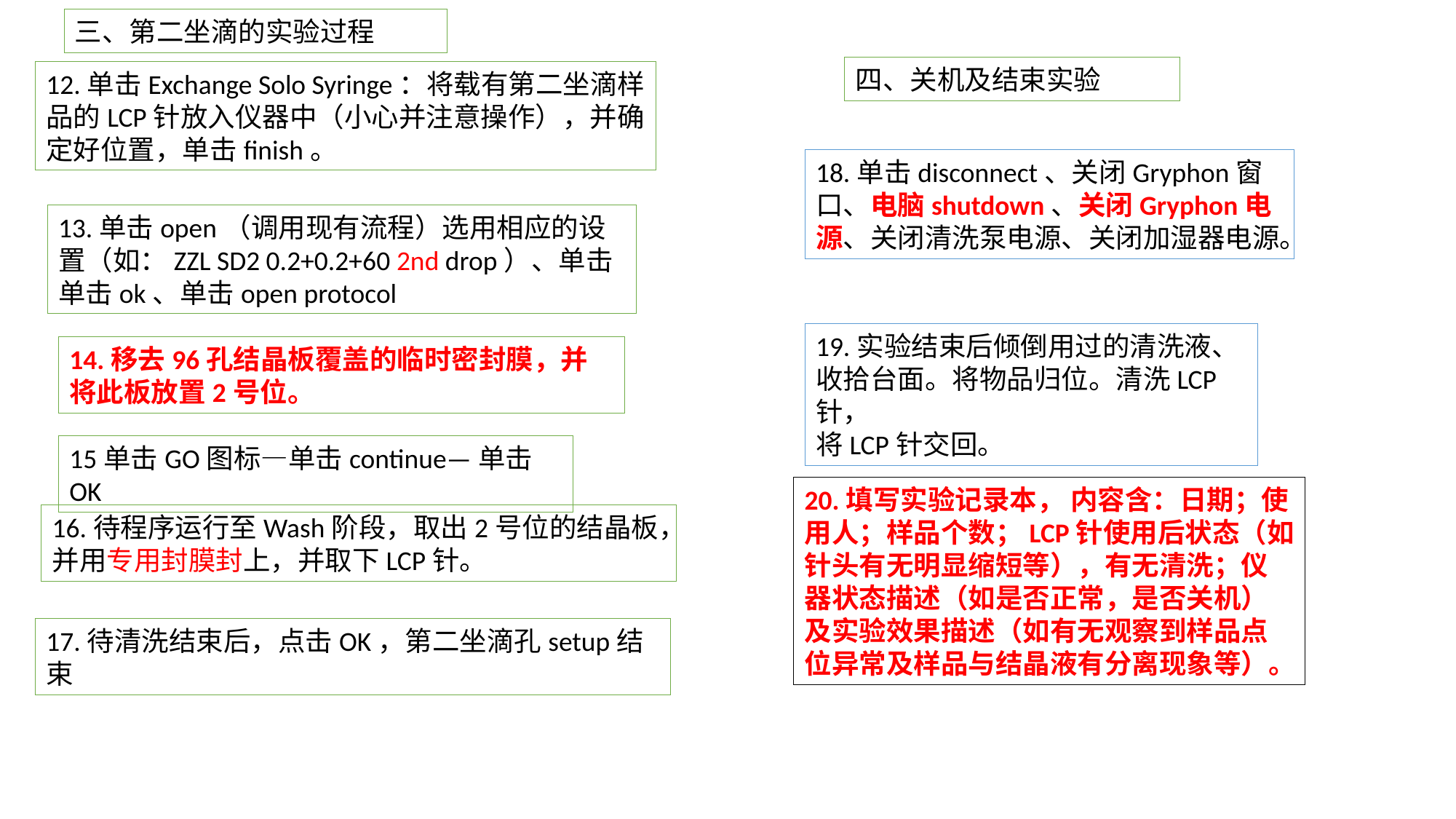

三、第二坐滴的实验过程
四、关机及结束实验
12.单击Exchange Solo Syringe：将载有第二坐滴样品的LCP针放入仪器中（小心并注意操作），并确定好位置，单击finish。
18.单击disconnect、关闭Gryphon窗口、电脑shutdown、关闭Gryphon电源、关闭清洗泵电源、关闭加湿器电源。
13.单击open（调用现有流程）选用相应的设置（如：ZZL SD2 0.2+0.2+60 2nd drop）、单击单击ok、单击open protocol
19.实验结束后倾倒用过的清洗液、收拾台面。将物品归位。清洗LCP针，
将LCP针交回。
14.移去96孔结晶板覆盖的临时密封膜，并将此板放置2号位。
15单击GO图标—单击continue—单击OK
20.填写实验记录本， 内容含：日期；使用人；样品个数；LCP针使用后状态（如针头有无明显缩短等），有无清洗；仪器状态描述（如是否正常，是否关机）及实验效果描述（如有无观察到样品点位异常及样品与结晶液有分离现象等）。
16.待程序运行至Wash阶段，取出2号位的结晶板，并用专用封膜封上，并取下LCP针。
17.待清洗结束后，点击OK，第二坐滴孔setup结束